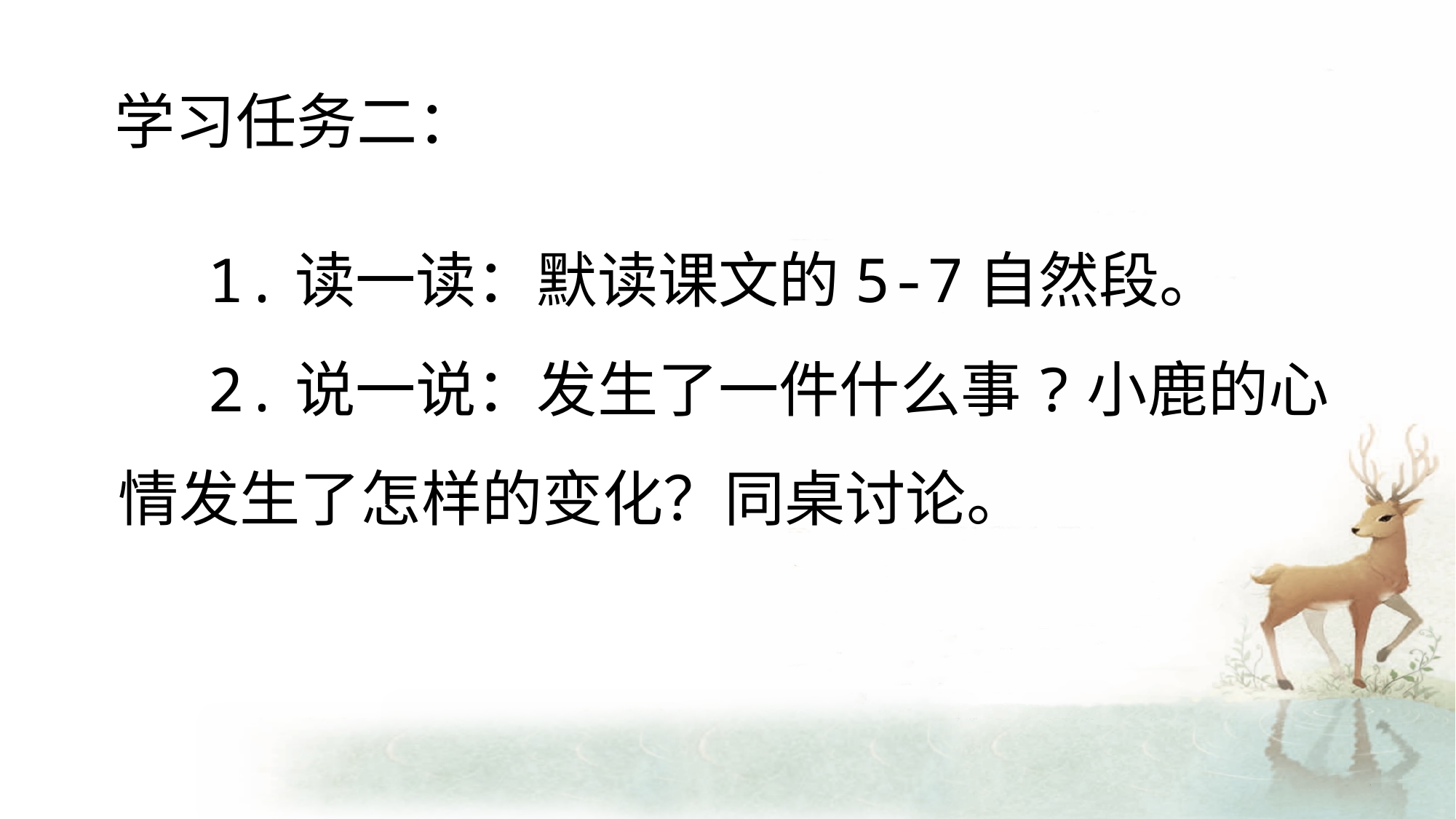

学习任务二：
1.读一读：默读课文的5-7自然段。
2.说一说：发生了一件什么事?小鹿的心情发生了怎样的变化？同桌讨论。